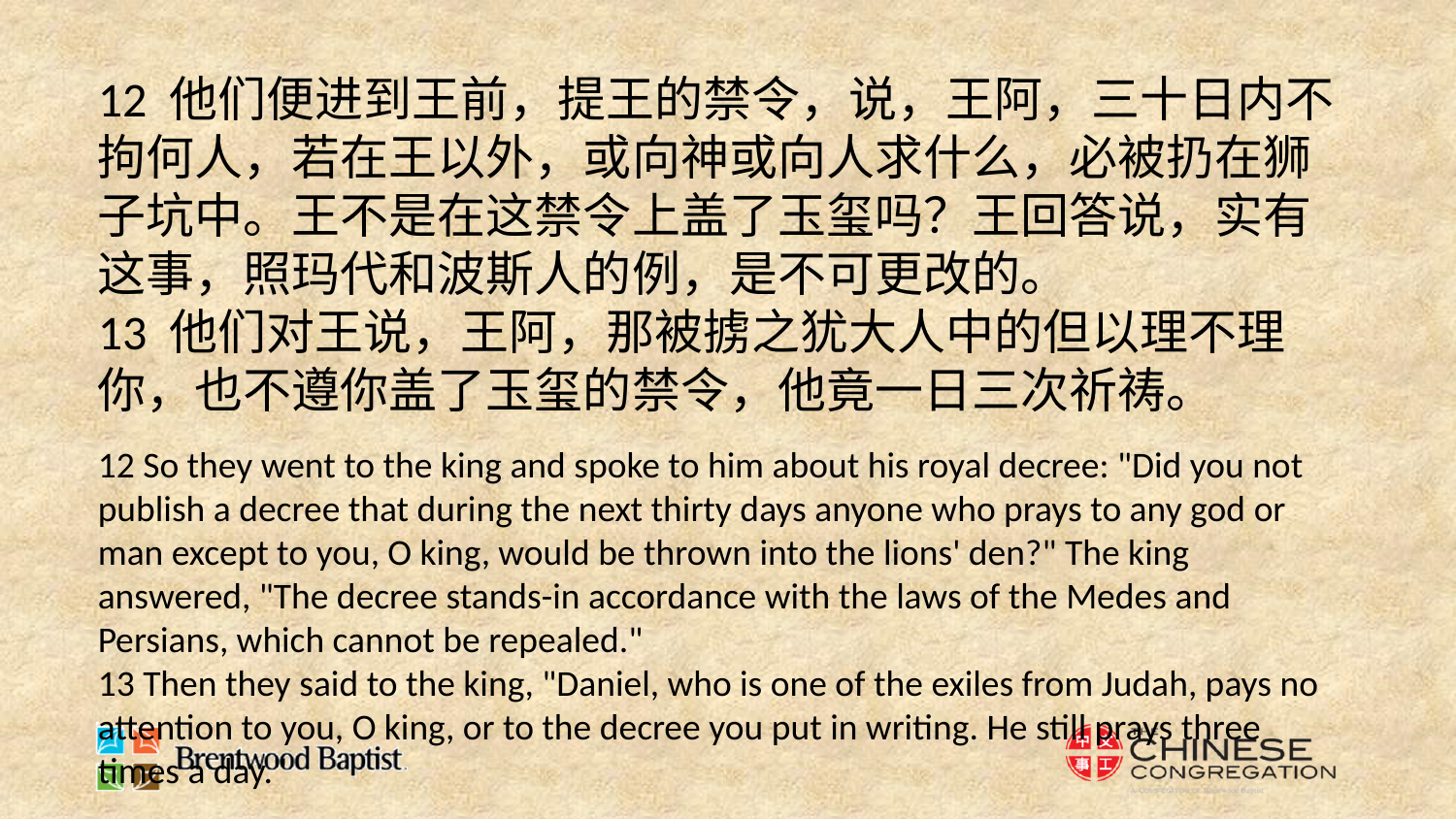

12 他们便进到王前，提王的禁令，说，王阿，三十日内不拘何人，若在王以外，或向神或向人求什么，必被扔在狮子坑中。王不是在这禁令上盖了玉玺吗？王回答说，实有这事，照玛代和波斯人的例，是不可更改的。
13 他们对王说，王阿，那被掳之犹大人中的但以理不理你，也不遵你盖了玉玺的禁令，他竟一日三次祈祷。

12 So they went to the king and spoke to him about his royal decree: "Did you not publish a decree that during the next thirty days anyone who prays to any god or man except to you, O king, would be thrown into the lions' den?" The king answered, "The decree stands-in accordance with the laws of the Medes and Persians, which cannot be repealed."
13 Then they said to the king, "Daniel, who is one of the exiles from Judah, pays no attention to you, O king, or to the decree you put in writing. He still prays three times a day."